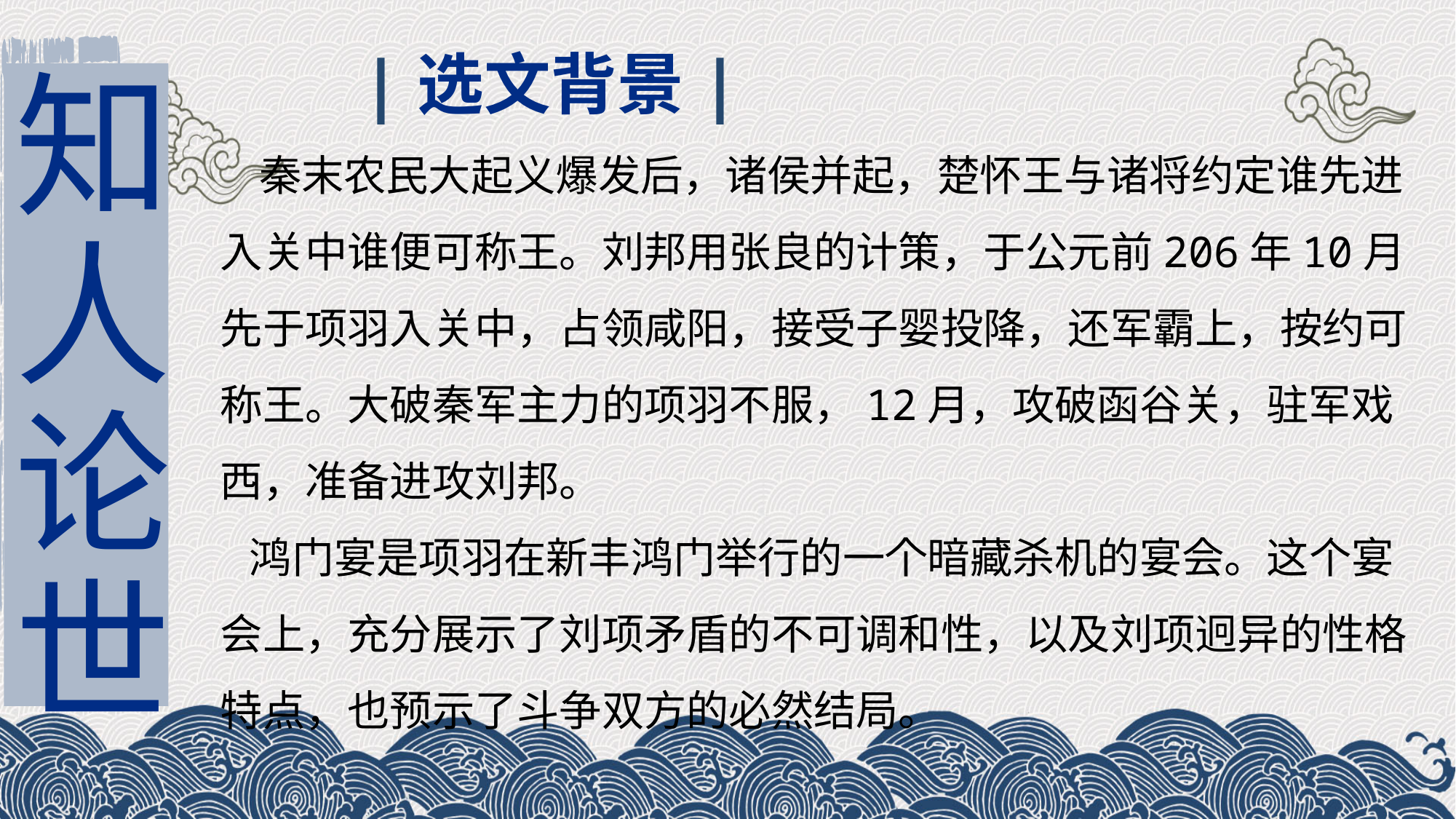

知人论世
|选文背景|
   秦末农民大起义爆发后，诸侯并起，楚怀王与诸将约定谁先进入关中谁便可称王。刘邦用张良的计策，于公元前206年10月先于项羽入关中，占领咸阳，接受子婴投降，还军霸上，按约可称王。大破秦军主力的项羽不服，12月，攻破函谷关，驻军戏西，准备进攻刘邦。
  鸿门宴是项羽在新丰鸿门举行的一个暗藏杀机的宴会。这个宴会上，充分展示了刘项矛盾的不可调和性，以及刘项迥异的性格特点，也预示了斗争双方的必然结局。